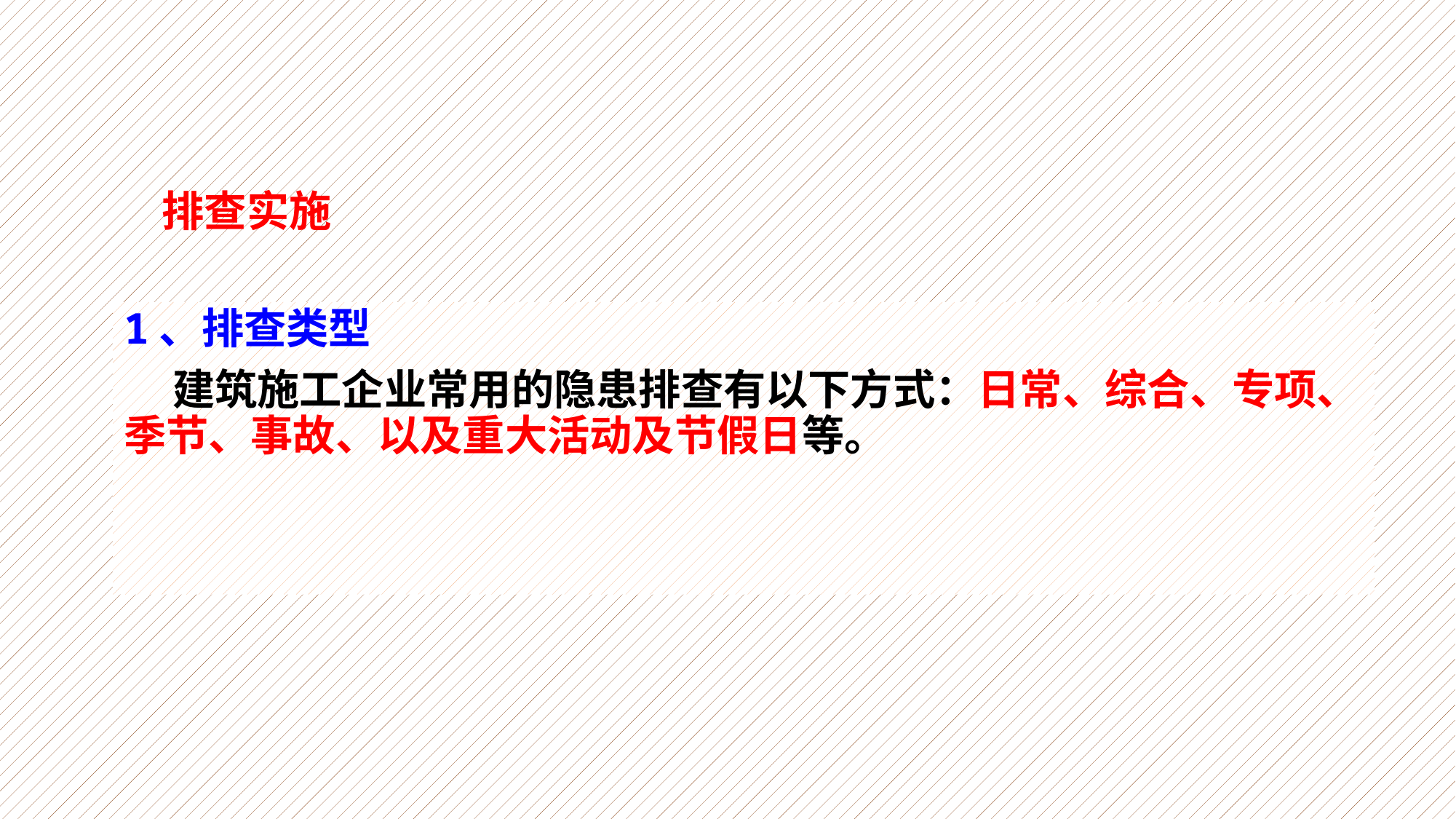

排查实施
1、排查类型
    建筑施工企业常用的隐患排查有以下方式：日常、综合、专项、季节、事故、以及重大活动及节假日等。